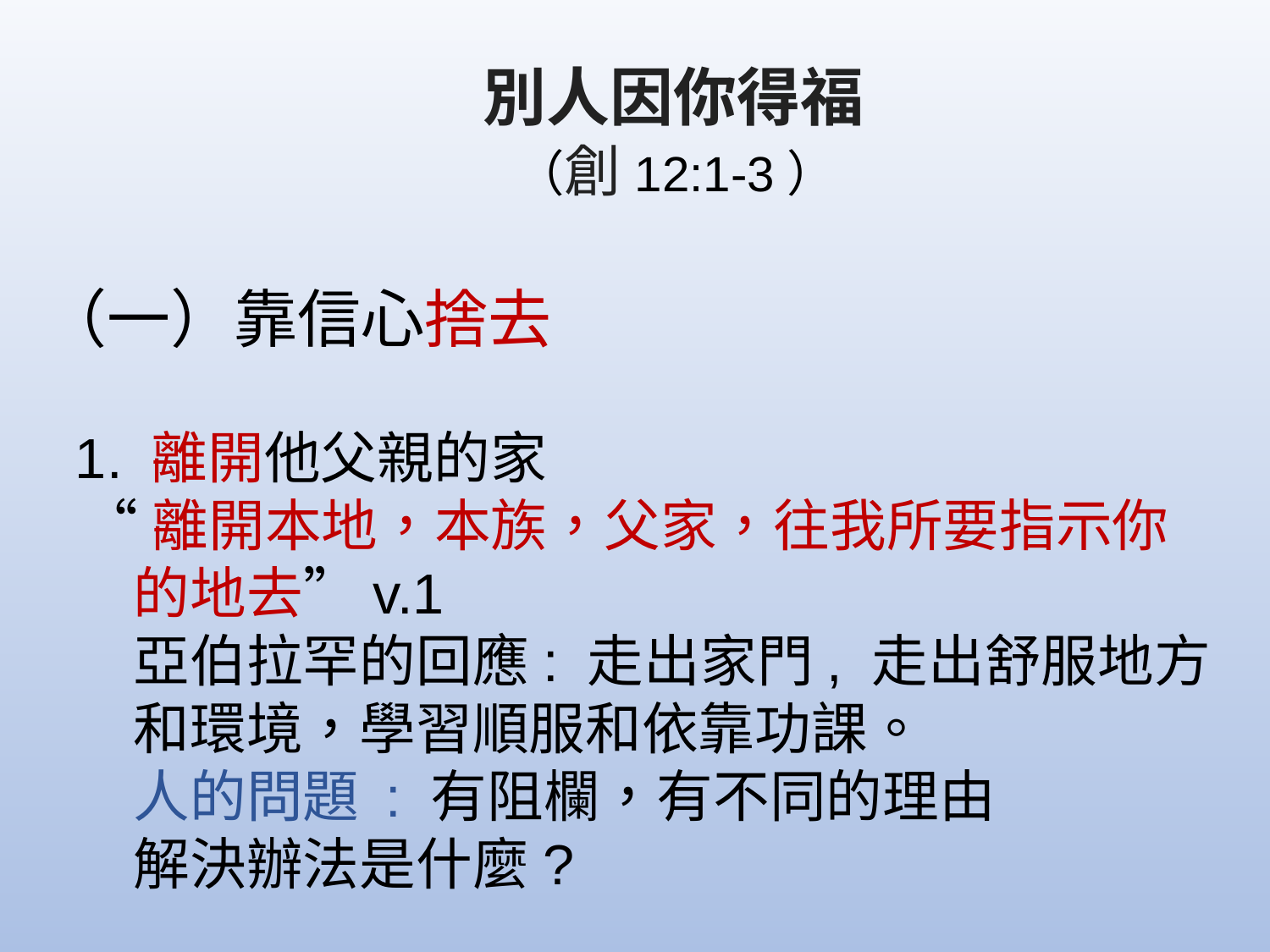

別人因你得福
		      	       （創12:1-3）

（一）靠信心捨去

  1. 離開他父親的家
   “離開本地，本族，父家，往我所要指示你
      的地去”v.1
      亞伯拉罕的回應: 走出家門, 走出舒服地方
      和環境，學習順服和依靠功課。
      人的問題 : 有阻欄，有不同的理由
      解決辦法是什麼?